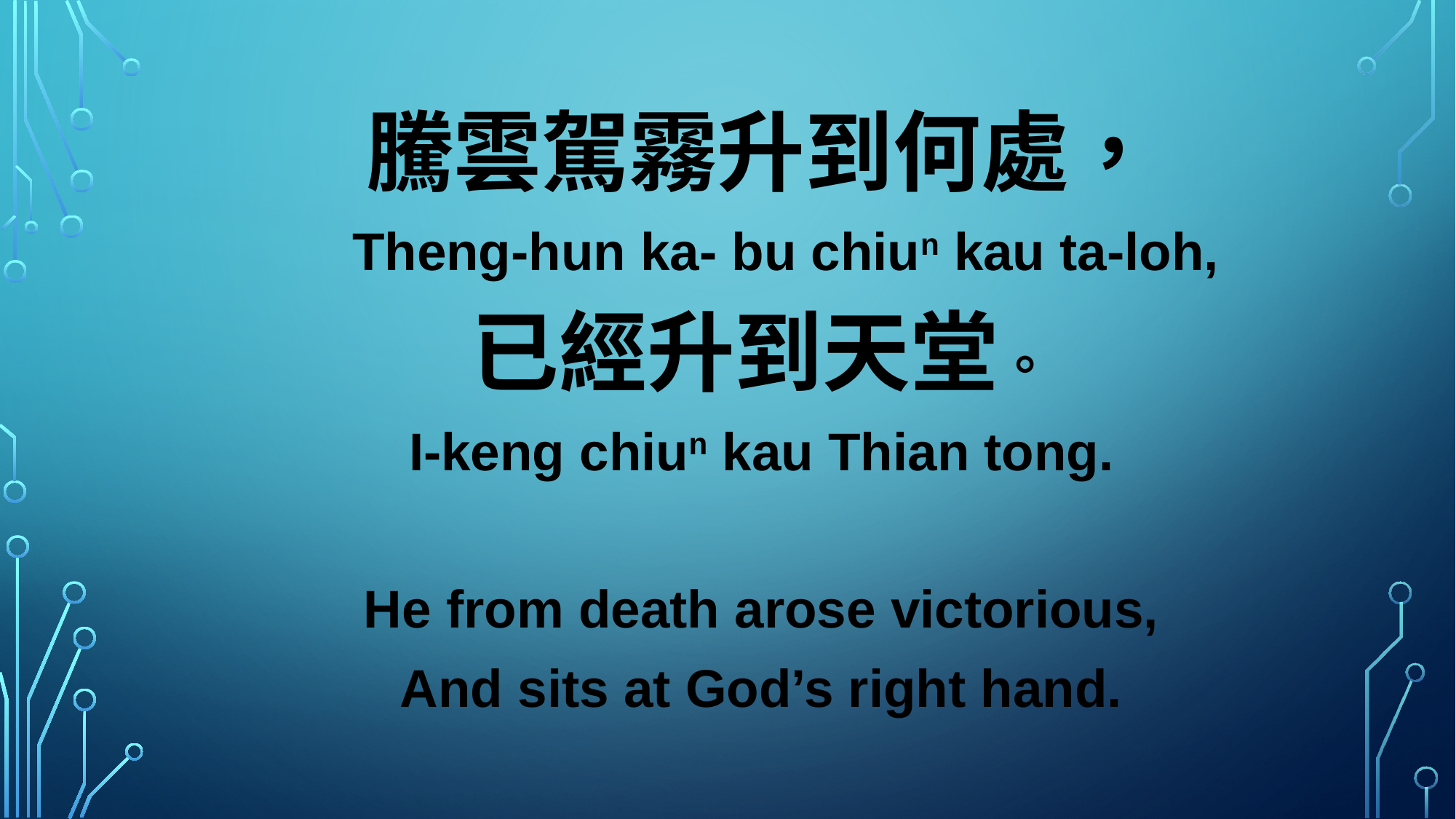

騰雲駕霧升到何處，
             Theng-hun ka- bu chiun kau ta-loh,
已經升到天堂。
I-keng chiun kau Thian tong.

He from death arose victorious,
And sits at God’s right hand.